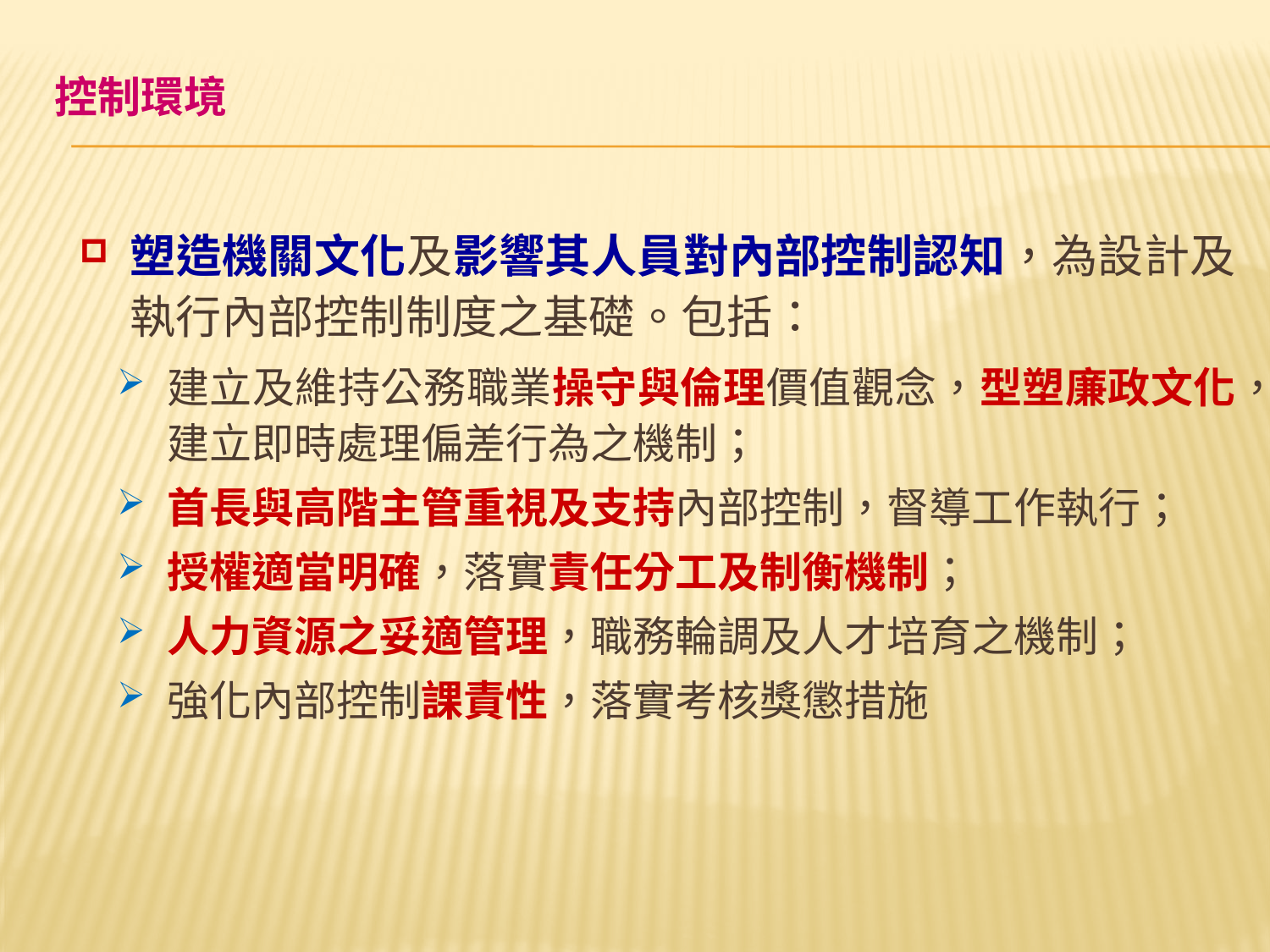

# 控制環境
塑造機關文化及影響其人員對內部控制認知，為設計及執行內部控制制度之基礎。包括：
建立及維持公務職業操守與倫理價值觀念，型塑廉政文化，建立即時處理偏差行為之機制；
首長與高階主管重視及支持內部控制，督導工作執行；
授權適當明確，落實責任分工及制衡機制；
人力資源之妥適管理，職務輪調及人才培育之機制；
強化內部控制課責性，落實考核獎懲措施